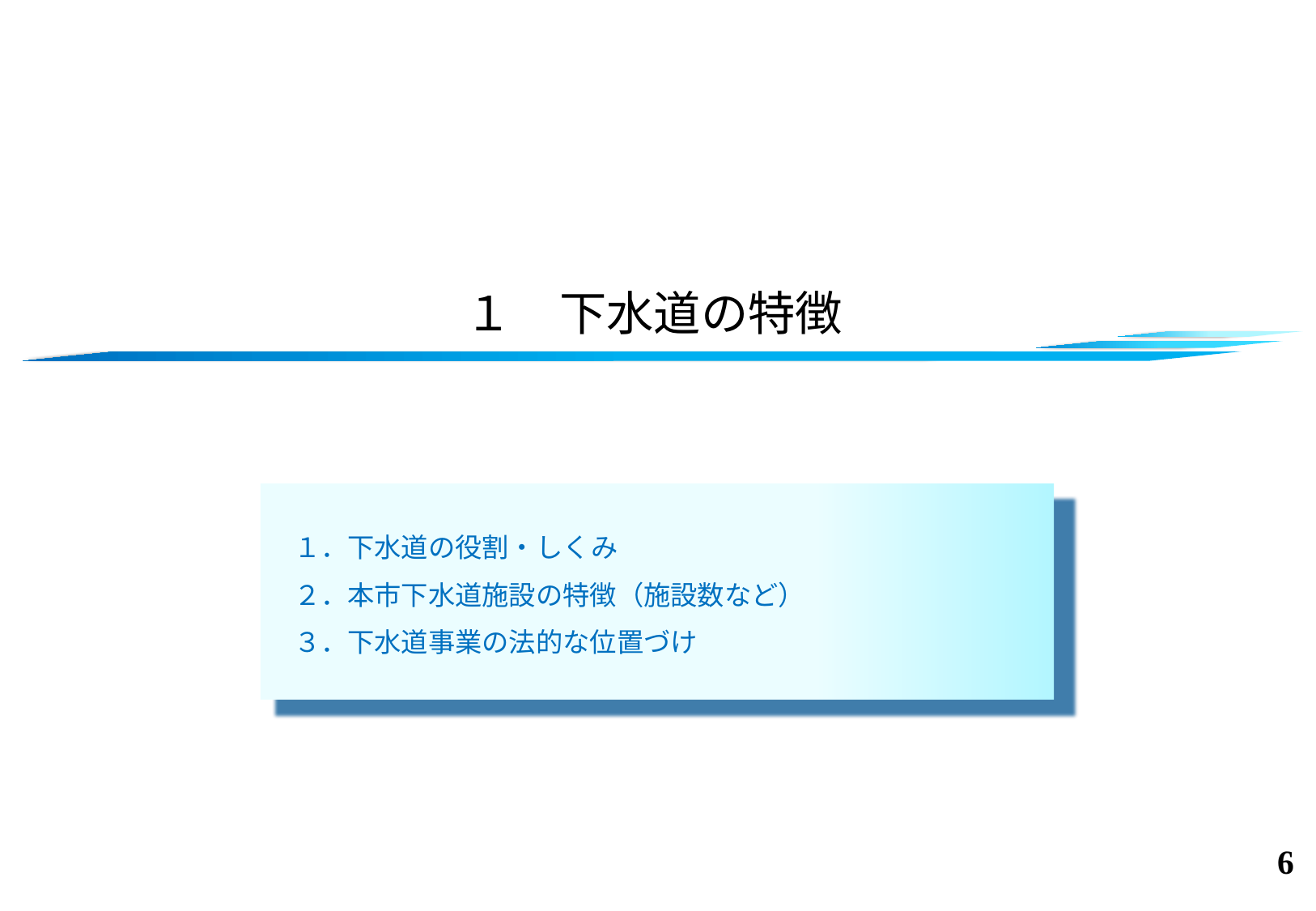

１　下水道の特徴

１．下水道の役割・しくみ
２．本市下水道施設の特徴（施設数など）
３．下水道事業の法的な位置づけ
6